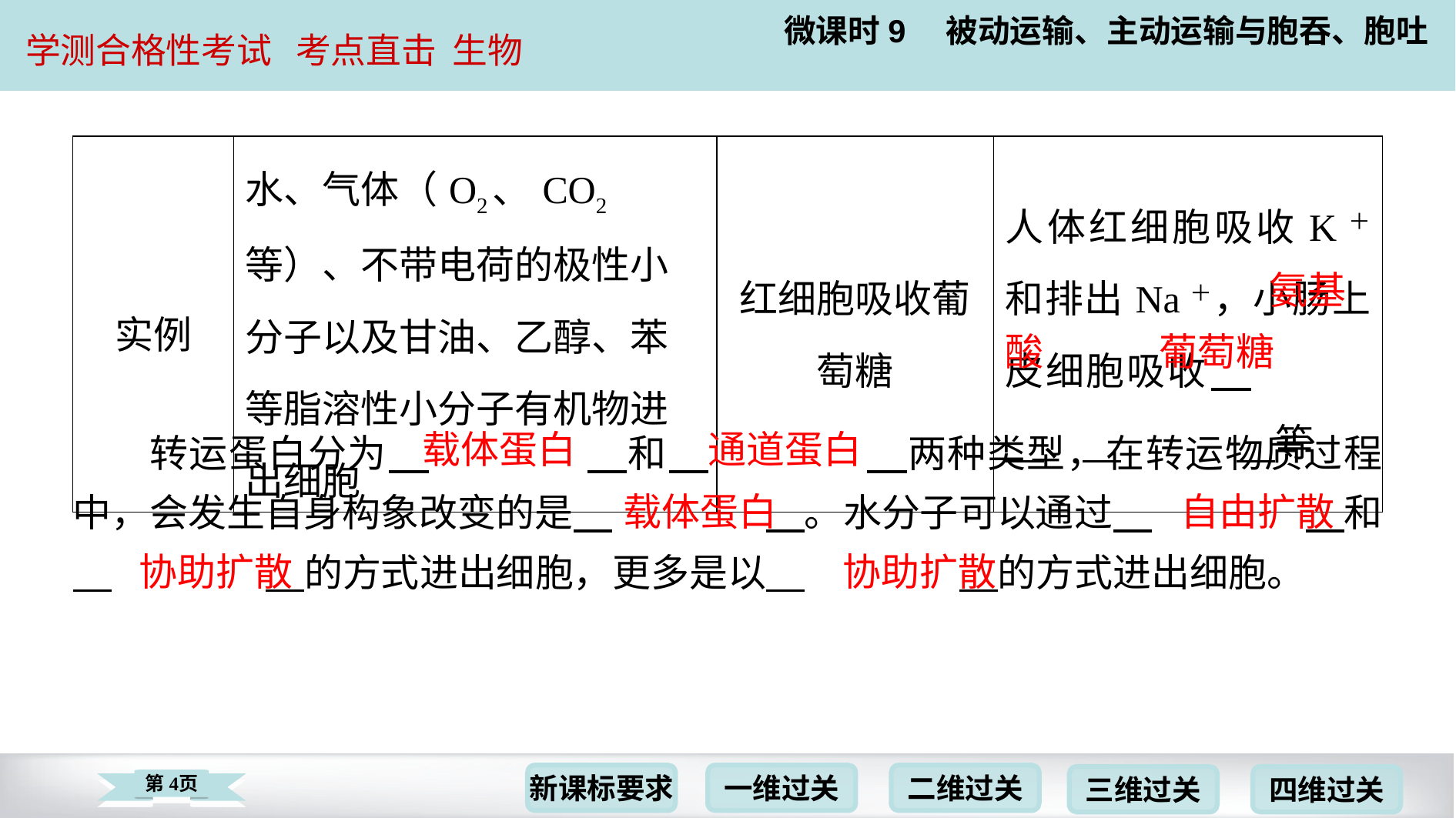

| 实例 | 水、气体（O2、CO2等）、不带电荷的极性小分子以及甘油、乙醇、苯等脂溶性小分子有机物进出细胞 | 红细胞吸收葡萄糖 | 人体红细胞吸收K＋和排出Na＋，小肠上皮细胞吸收 　氨基酸　⁠、 　葡萄糖　⁠等 |
| --- | --- | --- | --- |
氨基
酸
葡萄糖
载体蛋白
通道蛋白
转运蛋白分为 　载体蛋白　⁠和 　通道蛋白　⁠两种类型，在转运物质过程中，会发生自身构象改变的是 　载体蛋白　⁠。水分子可以通过 　自由扩散　⁠和 　协助扩散　⁠的方式进出细胞，更多是以 　协助扩散　⁠的方式进出细胞。
载体蛋白
自由扩散
协助扩散
协助扩散